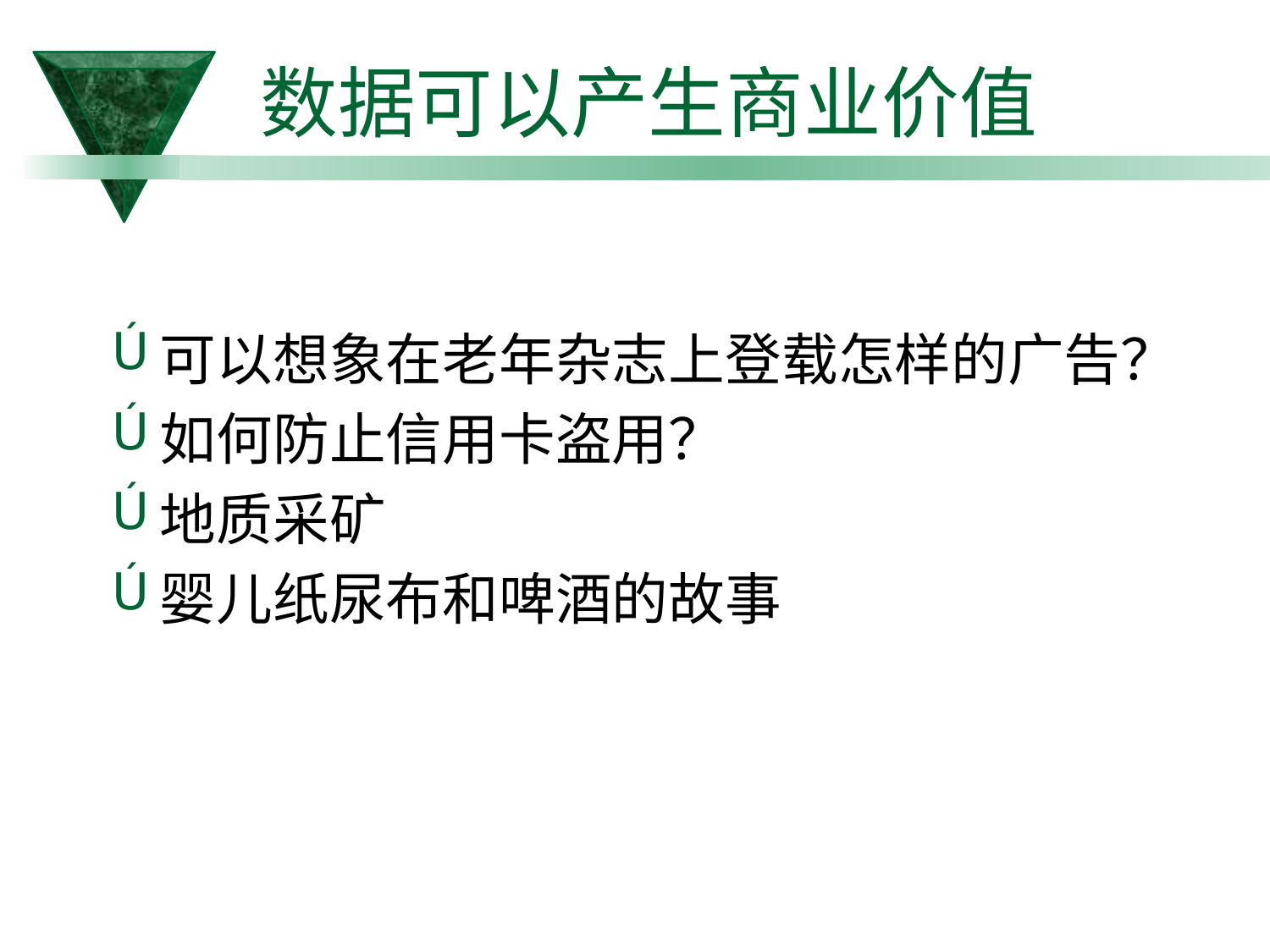

# 数据可以产生商业价值

可以想象在老年杂志上登载怎样的广告？
如何防止信用卡盗用？
地质采矿
婴儿纸尿布和啤酒的故事